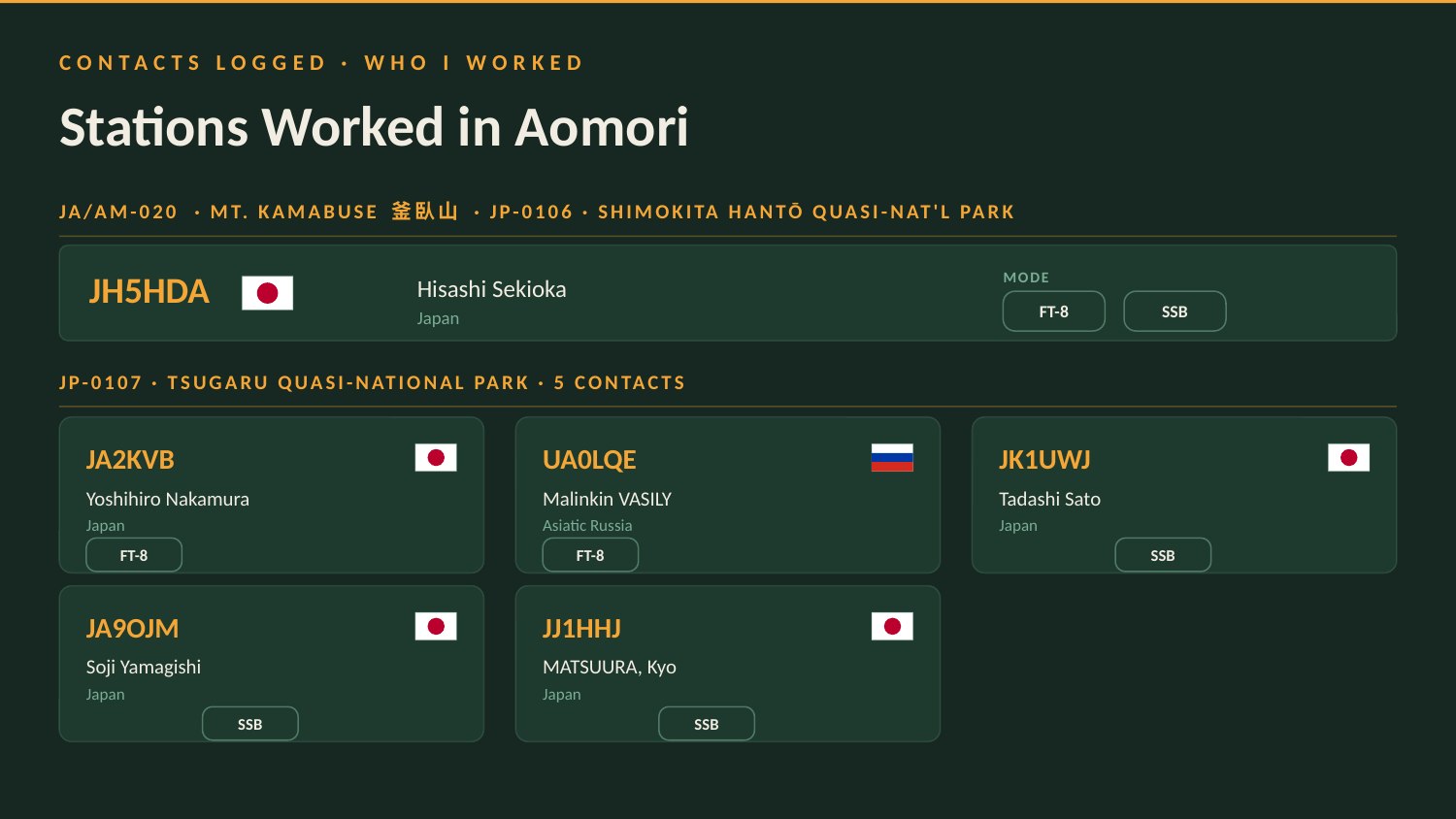

CONTACTS LOGGED · WHO I WORKED
Stations Worked in Aomori
JA/AM-020  · MT. KAMABUSE 釜臥山 · JP-0106 · SHIMOKITA HANTŌ QUASI-NAT'L PARK

JH5HDA
MODE
Hisashi Sekioka

FT-8
SSB
Japan
JP-0107 · TSUGARU QUASI-NATIONAL PARK · 5 CONTACTS

JA2KVB
UA0LQE
JK1UWJ

Yoshihiro Nakamura
Malinkin VASILY
Tadashi Sato
Japan
Asiatic Russia
Japan
FT-8
FT-8
SSB

JA9OJM
JJ1HHJ

Soji Yamagishi
MATSUURA, Kyo
Japan
Japan
SSB
SSB